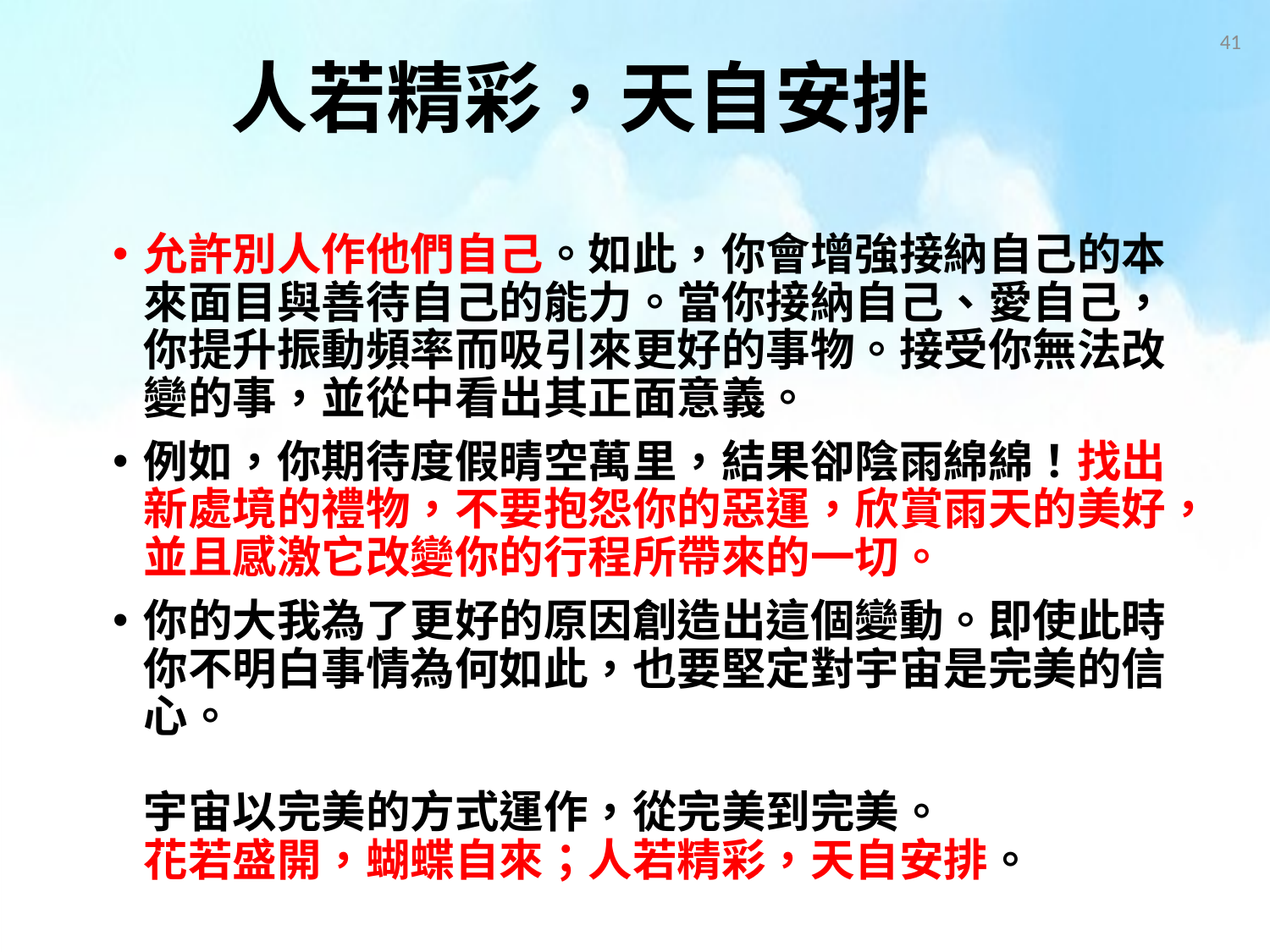

41
# 人若精彩，天自安排
允許別人作他們自己。如此，你會增強接納自己的本來面目與善待自己的能力。當你接納自己、愛自己，你提升振動頻率而吸引來更好的事物。接受你無法改變的事，並從中看出其正面意義。
例如，你期待度假晴空萬里，結果卻陰雨綿綿！找出新處境的禮物，不要抱怨你的惡運，欣賞雨天的美好，並且感激它改變你的行程所帶來的一切。
你的大我為了更好的原因創造出這個變動。即使此時你不明白事情為何如此，也要堅定對宇宙是完美的信心。
宇宙以完美的方式運作，從完美到完美。
花若盛開，蝴蝶自來；人若精彩，天自安排。